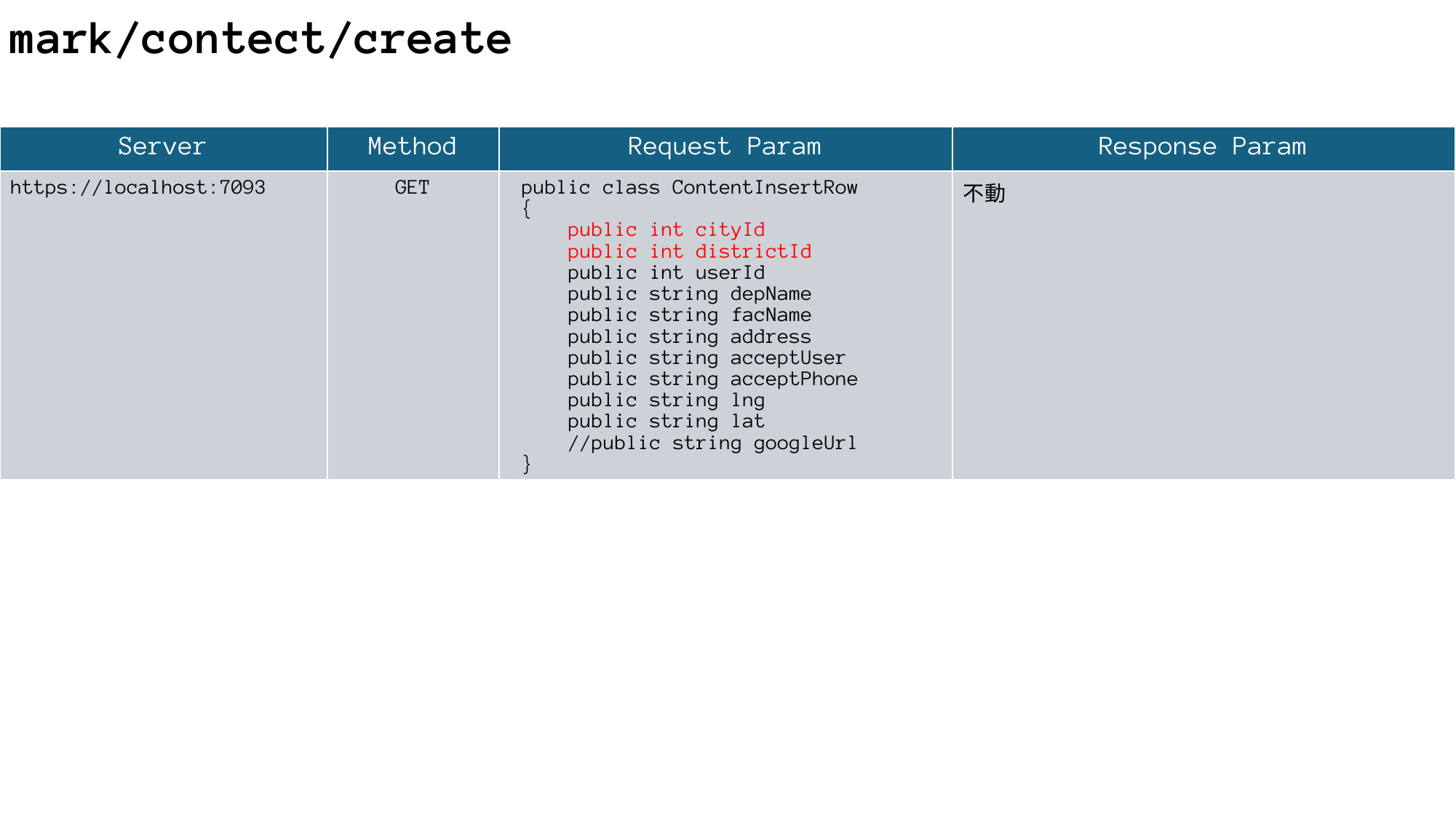

mark/contect/create
| Server | Method | Request Param | Response Param |
| --- | --- | --- | --- |
| https://localhost:7093 | GET | public class ContentInsertRow { public int cityId public int districtId public int userId public string depName public string facName public string address public string acceptUser public string acceptPhone public string lng public string lat //public string googleUrl } | 不動 |